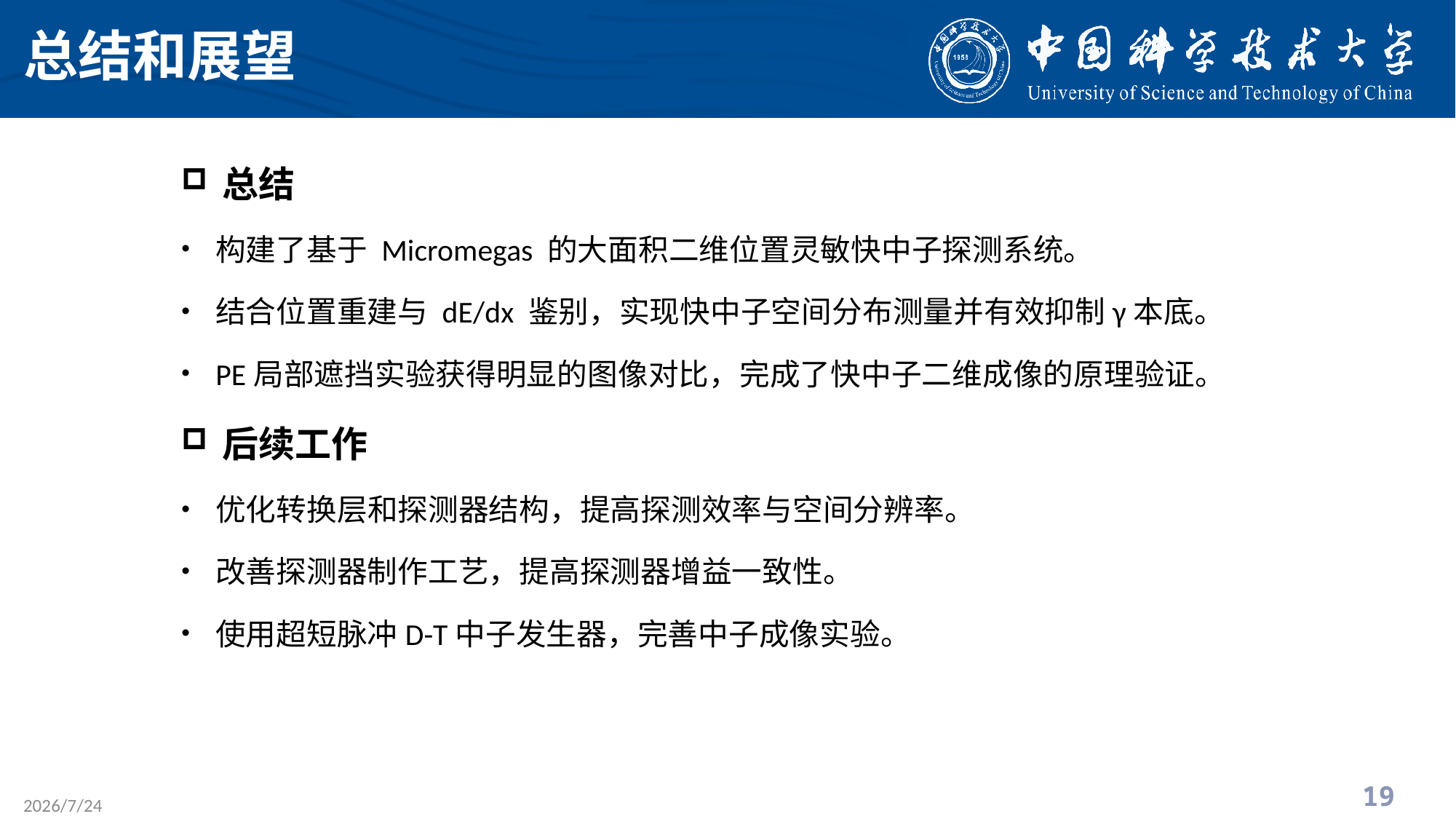

# 总结和展望
总结
构建了基于 Micromegas 的大面积二维位置灵敏快中子探测系统。
结合位置重建与 dE/dx 鉴别，实现快中子空间分布测量并有效抑制γ本底。
PE局部遮挡实验获得明显的图像对比，完成了快中子二维成像的原理验证。
后续工作
优化转换层和探测器结构，提高探测效率与空间分辨率。
改善探测器制作工艺，提高探测器增益一致性。
使用超短脉冲D-T中子发生器，完善中子成像实验。
19
2026/7/24